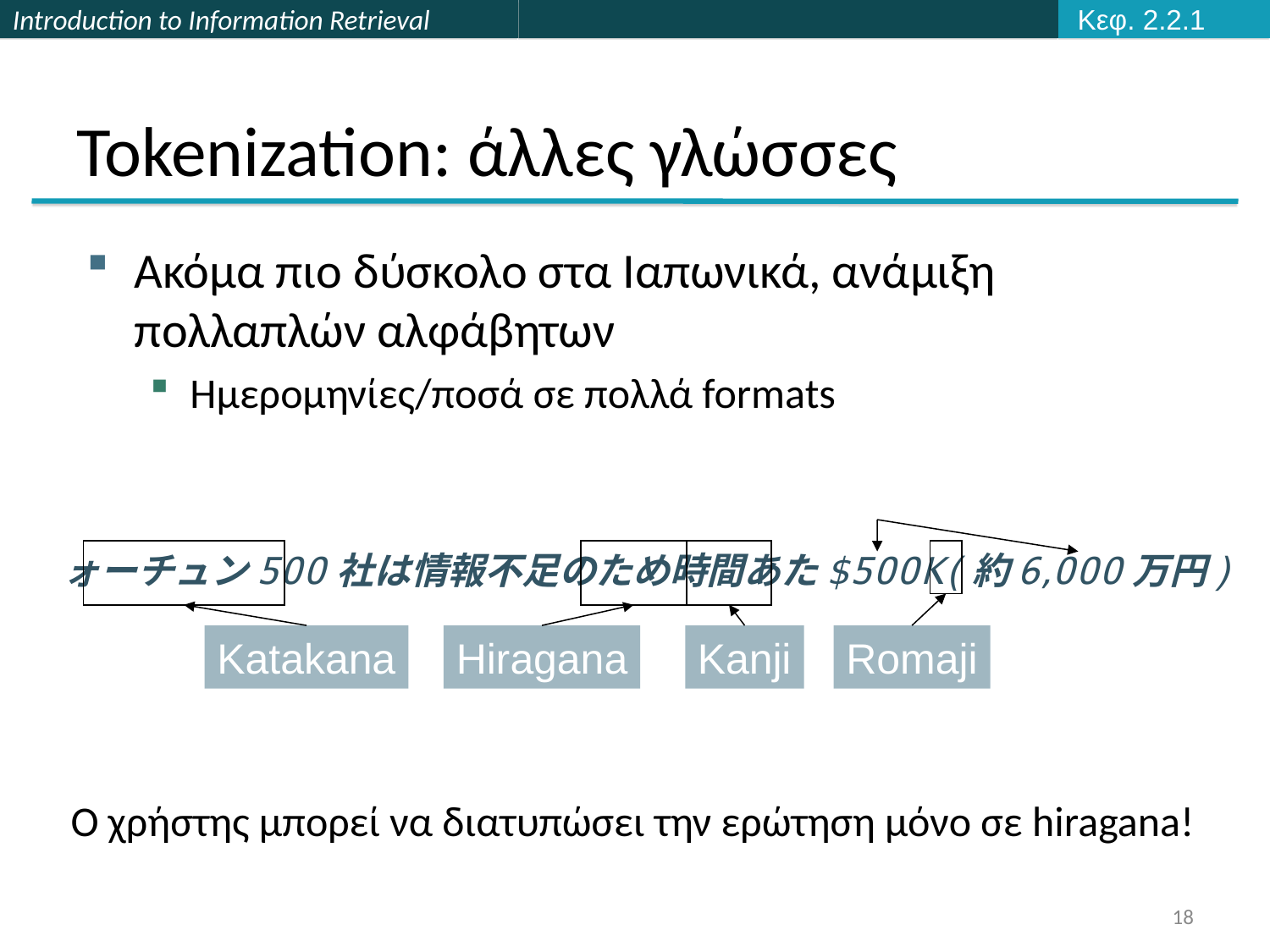

Κεφ. 2.2.1
# Tokenization: άλλες γλώσσες
Ακόμα πιο δύσκολο στα Ιαπωνικά, ανάμιξη πολλαπλών αλφάβητων
Ημερομηνίες/ποσά σε πολλά formats

フォーチュン500社は情報不足のため時間あた$500K(約6,000万円)

Katakana
Hiragana
Kanji
Romaji
Ο χρήστης μπορεί να διατυπώσει την ερώτηση μόνο σε hiragana!
18